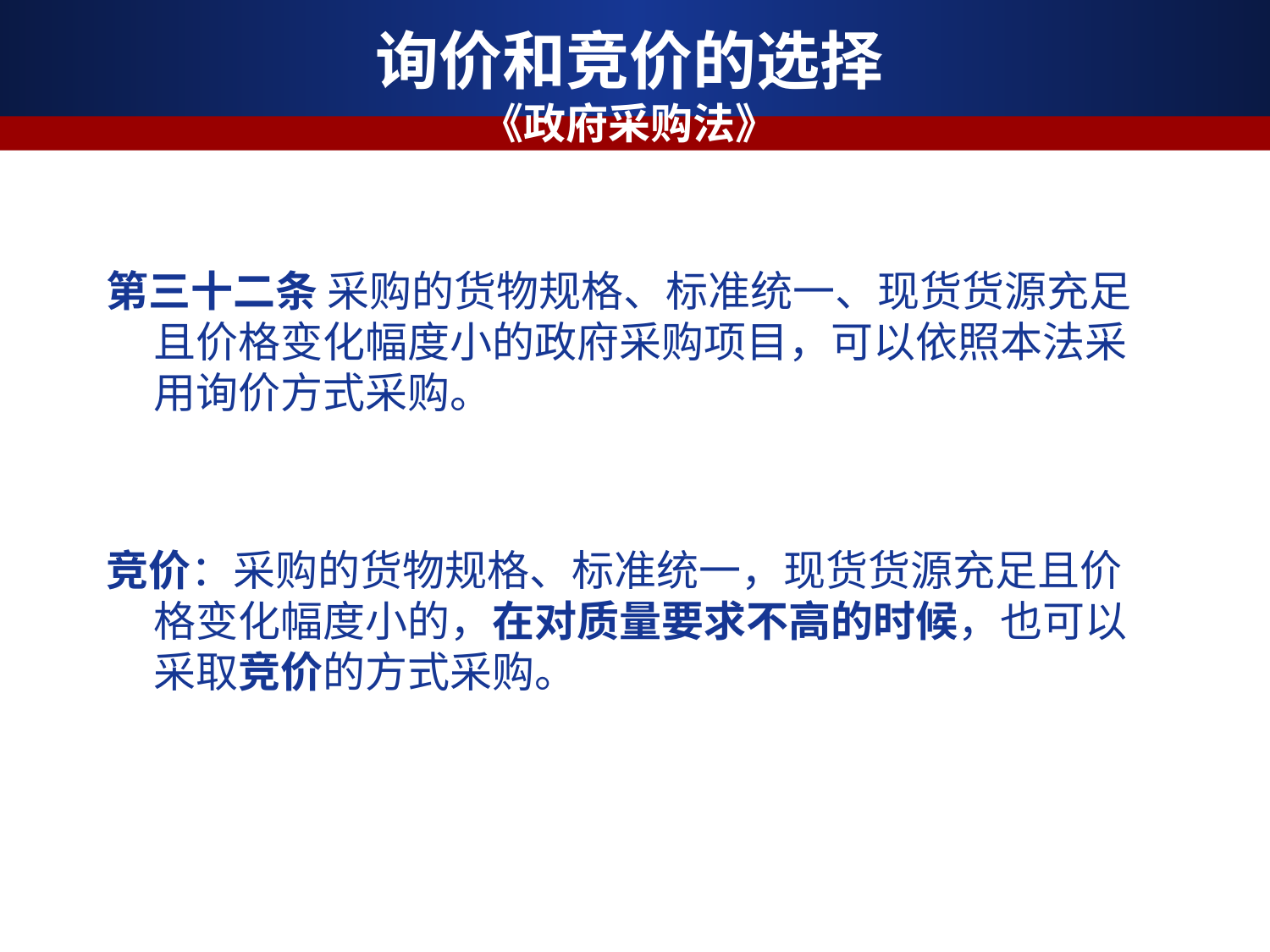

# 询价和竞价的选择 《政府采购法》
第三十二条 采购的货物规格、标准统一、现货货源充足且价格变化幅度小的政府采购项目，可以依照本法采用询价方式采购。

竞价：采购的货物规格、标准统一，现货货源充足且价格变化幅度小的，在对质量要求不高的时候，也可以采取竞价的方式采购。